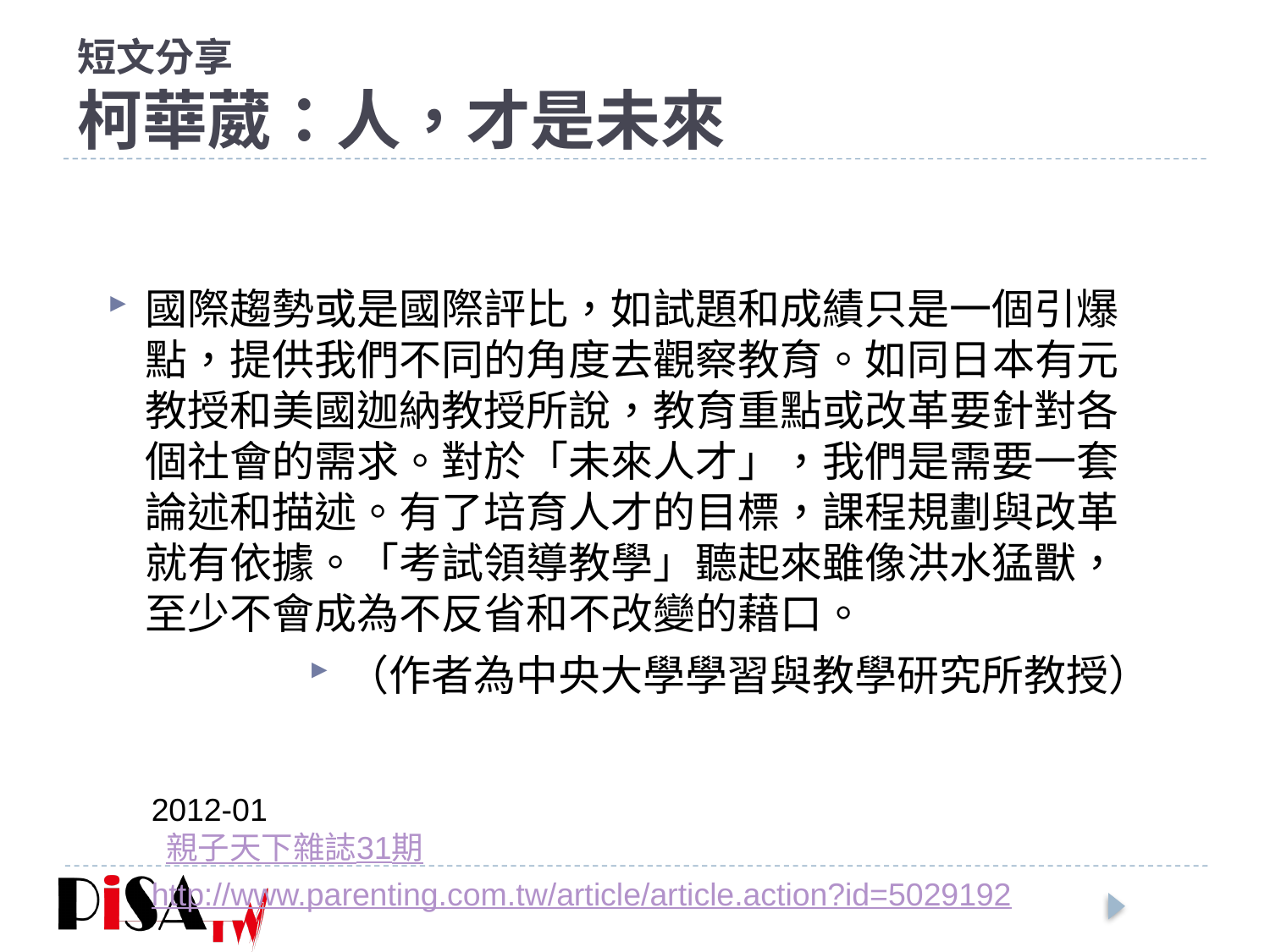

# 短文分享 柯華葳：人，才是未來
國際趨勢或是國際評比，如試題和成績只是一個引爆點，提供我們不同的角度去觀察教育。如同日本有元教授和美國迦納教授所說，教育重點或改革要針對各個社會的需求。對於「未來人才」，我們是需要一套論述和描述。有了培育人才的目標，課程規劃與改革就有依據。「考試領導教學」聽起來雖像洪水猛獸，至少不會成為不反省和不改變的藉口。
（作者為中央大學學習與教學研究所教授）
2012-01
 親子天下雜誌31期
http://www.parenting.com.tw/article/article.action?id=5029192